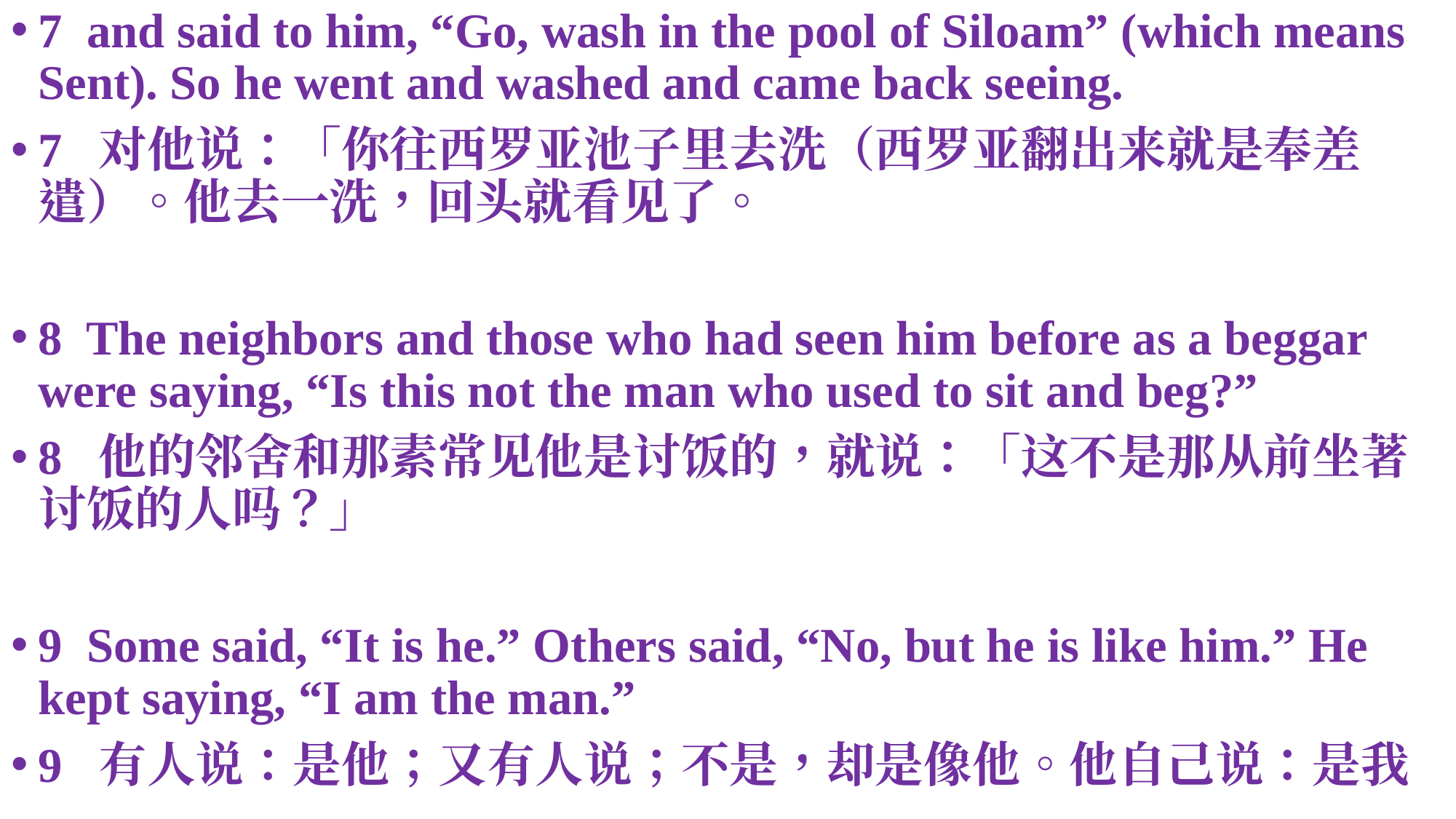

7  and said to him, “Go, wash in the pool of Siloam” (which means Sent). So he went and washed and came back seeing.
7  对他说：「你往西罗亚池子里去洗（西罗亚翻出来就是奉差遣）。他去一洗，回头就看见了。

8  The neighbors and those who had seen him before as a beggar were saying, “Is this not the man who used to sit and beg?”
8  他的邻舍和那素常见他是讨饭的，就说：「这不是那从前坐著讨饭的人吗？」

9  Some said, “It is he.” Others said, “No, but he is like him.” He kept saying, “I am the man.”
9  有人说：是他；又有人说；不是，却是像他。他自己说：是我